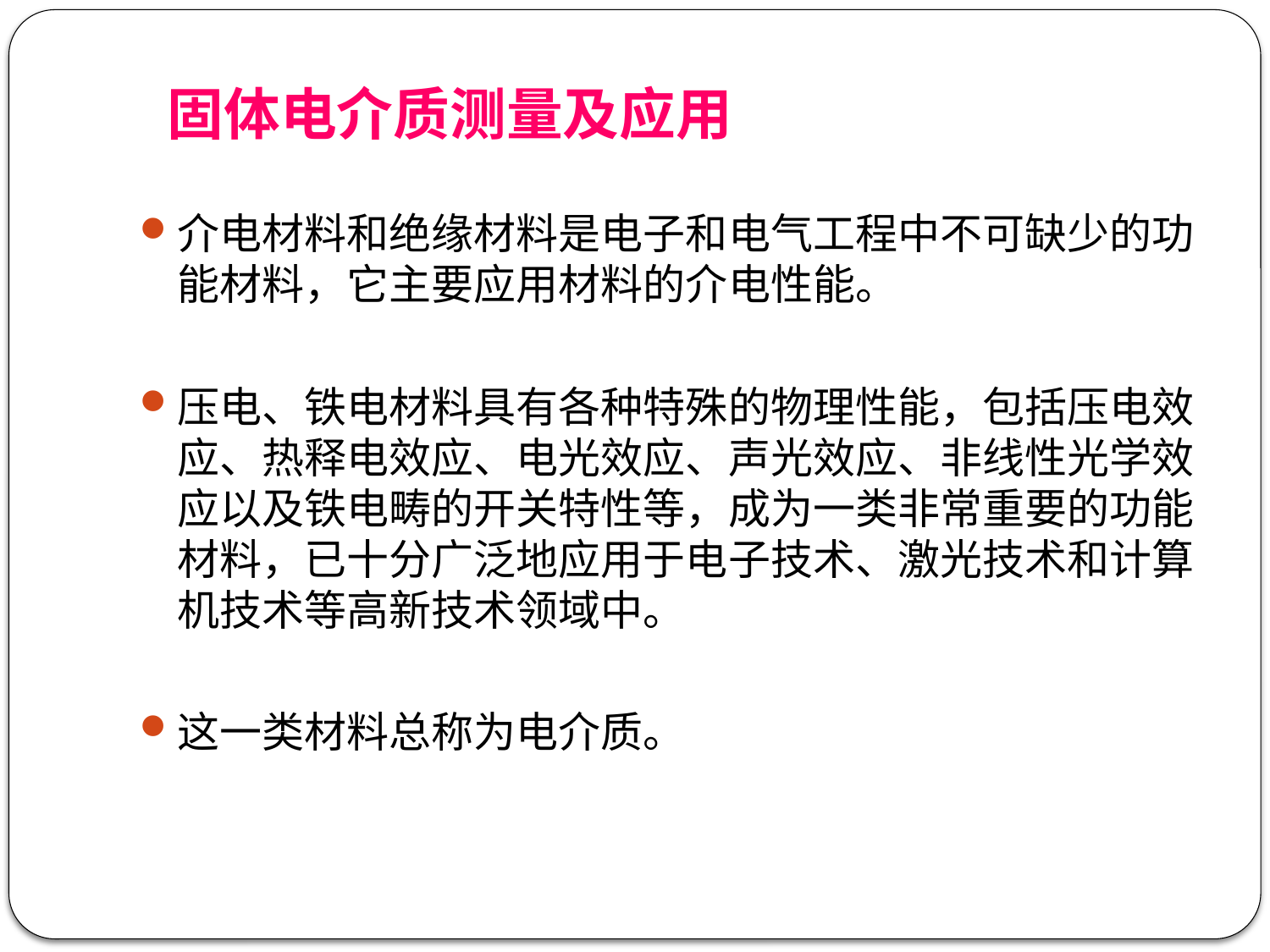

# 固体电介质测量及应用
介电材料和绝缘材料是电子和电气工程中不可缺少的功能材料，它主要应用材料的介电性能。

压电、铁电材料具有各种特殊的物理性能，包括压电效应、热释电效应、电光效应、声光效应、非线性光学效应以及铁电畴的开关特性等，成为一类非常重要的功能材料，已十分广泛地应用于电子技术、激光技术和计算机技术等高新技术领域中。

这一类材料总称为电介质。